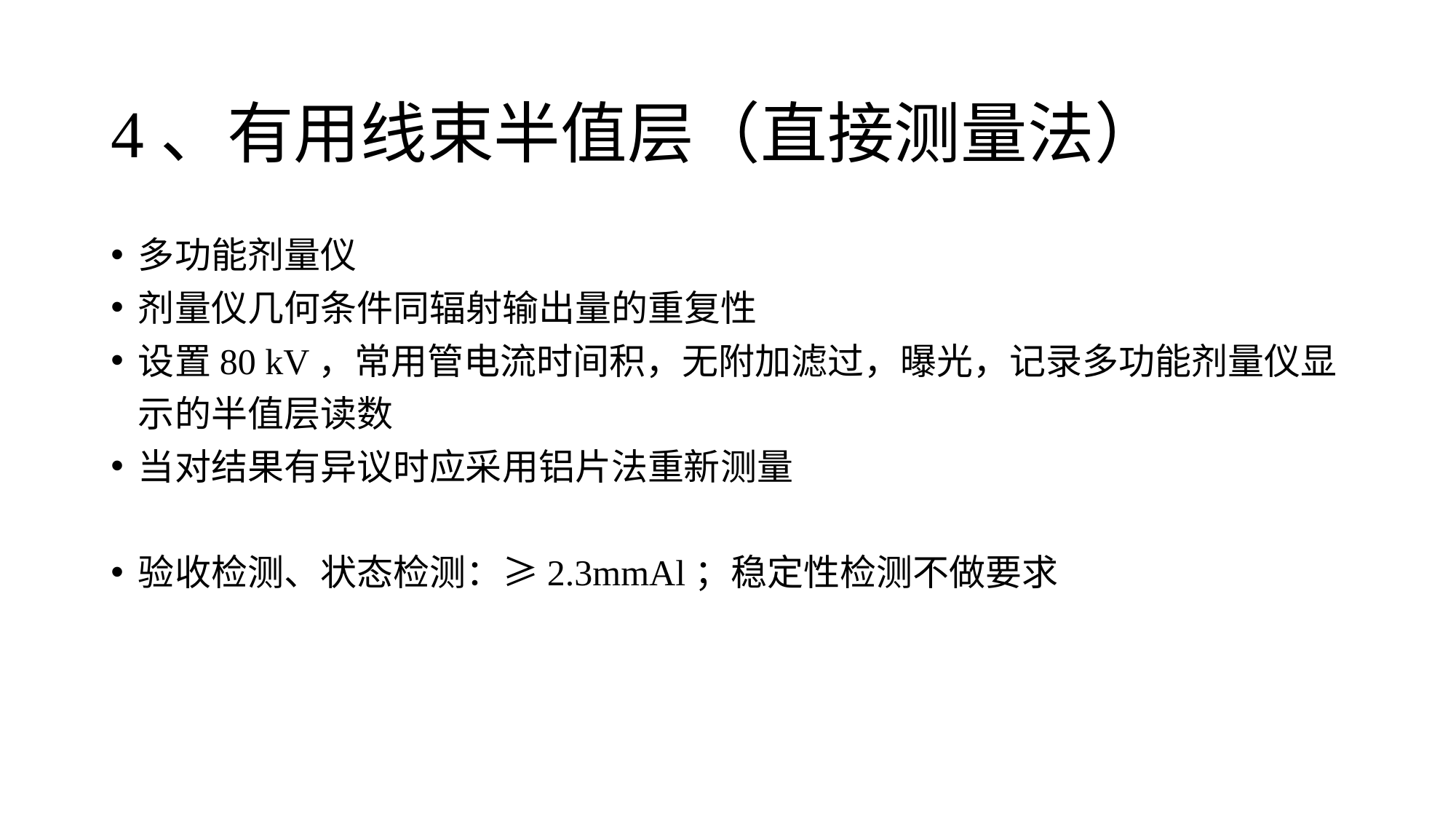

# 4、有用线束半值层（直接测量法）
多功能剂量仪
剂量仪几何条件同辐射输出量的重复性
设置80 kV，常用管电流时间积，无附加滤过，曝光，记录多功能剂量仪显示的半值层读数
当对结果有异议时应采用铝片法重新测量

验收检测、状态检测：≥2.3mmAl；稳定性检测不做要求